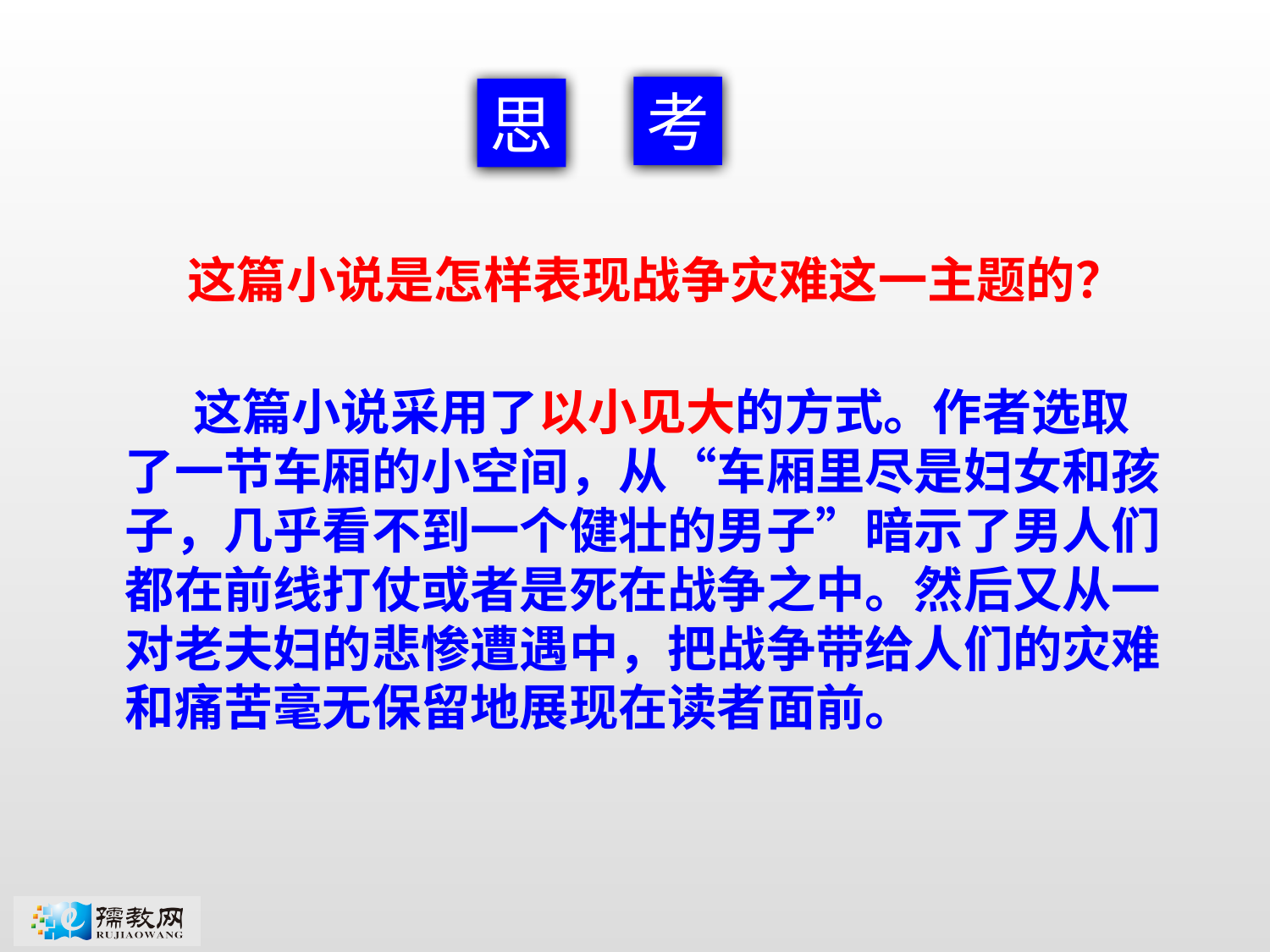

考
思
这篇小说是怎样表现战争灾难这一主题的？
     这篇小说采用了以小见大的方式。作者选取了一节车厢的小空间，从“车厢里尽是妇女和孩子，几乎看不到一个健壮的男子”暗示了男人们都在前线打仗或者是死在战争之中。然后又从一对老夫妇的悲惨遭遇中，把战争带给人们的灾难和痛苦毫无保留地展现在读者面前。